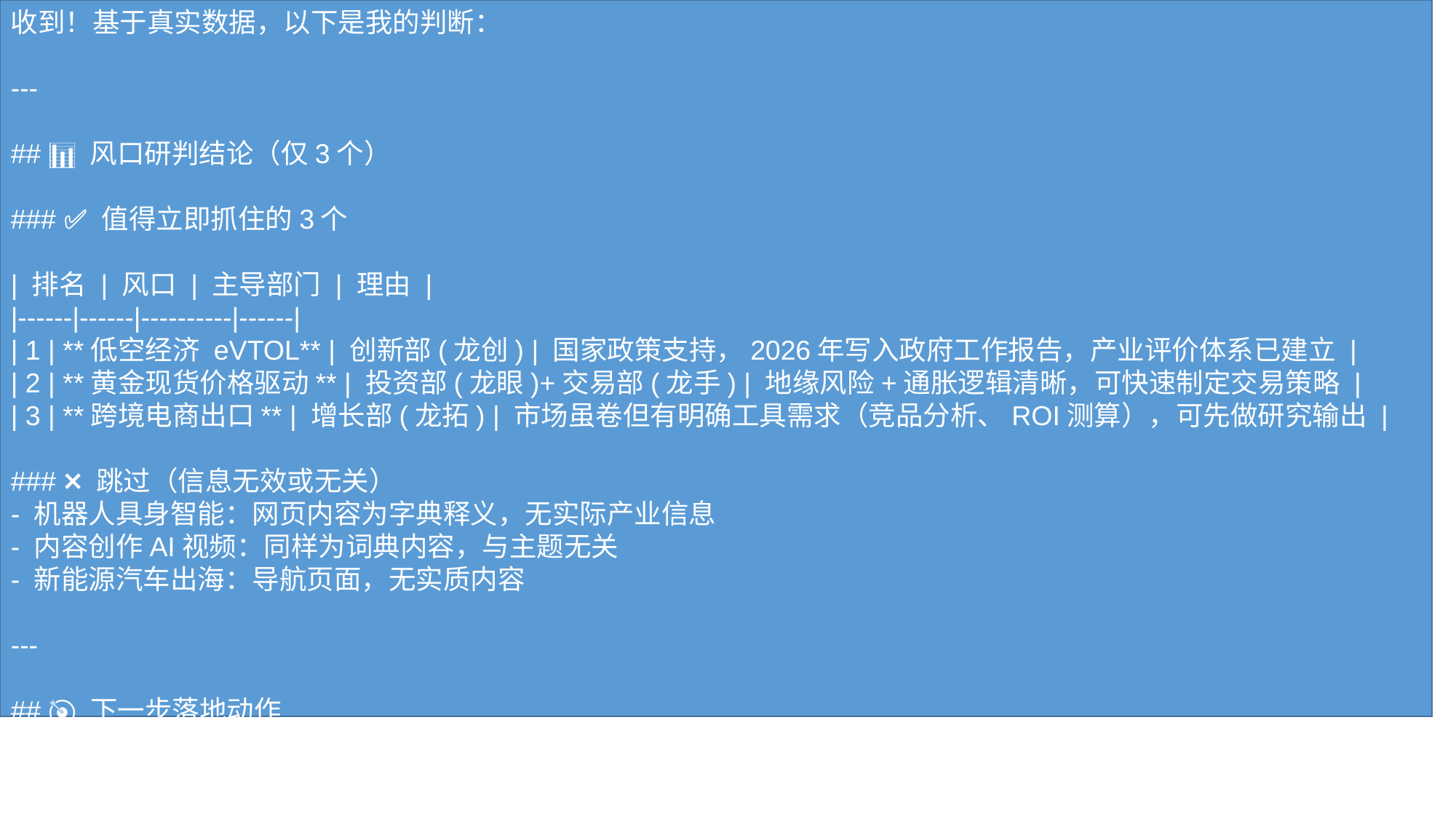

收到！基于真实数据，以下是我的判断：
---
## 📊 风口研判结论（仅3个）
### ✅ 值得立即抓住的3个
| 排名 | 风口 | 主导部门 | 理由 |
|------|------|----------|------|
| 1 | **低空经济 eVTOL** | 创新部(龙创) | 国家政策支持，2026年写入政府工作报告，产业评价体系已建立 |
| 2 | **黄金现货价格驱动** | 投资部(龙眼)+交易部(龙手) | 地缘风险+通胀逻辑清晰，可快速制定交易策略 |
| 3 | **跨境电商出口** | 增长部(龙拓) | 市场虽卷但有明确工具需求（竞品分析、ROI测算），可先做研究输出 |
### ❌ 跳过（信息无效或无关）
- 机器人具身智能：网页内容为字典释义，无实际产业信息
- 内容创作AI视频：同样为词典内容，与主题无关
- 新能源汽车出海：导航页面，无实质内容
---
## 🎯 下一步落地动作
| 部门 | 动作 | 负责人 |
|------|------|--------|
| **创新部(龙创)** | 输出《低空经济eVTOL商业化研究报告》+ 政策/产业链图谱 | 龙创 |
| **投资部(龙眼)** | 建立黄金现货价格监测模型，跟踪CPI/美债收益率变量 | 龙眼 |
| **交易部(龙手)** | 根据龙眼信号制定交易策略（注意"油涨金跌"背离风险） | 龙手 |
| **增长部(龙拓)** | 调研Ozon平台运营工具需求，输出竞品分析模板+ROI测算表 | 龙拓 |
---
**一句话总结**：低空经济重政策研究、黄金重量化监测、跨境电商重工具输出。三部门并行，架构部(我)负责协调落地。
#